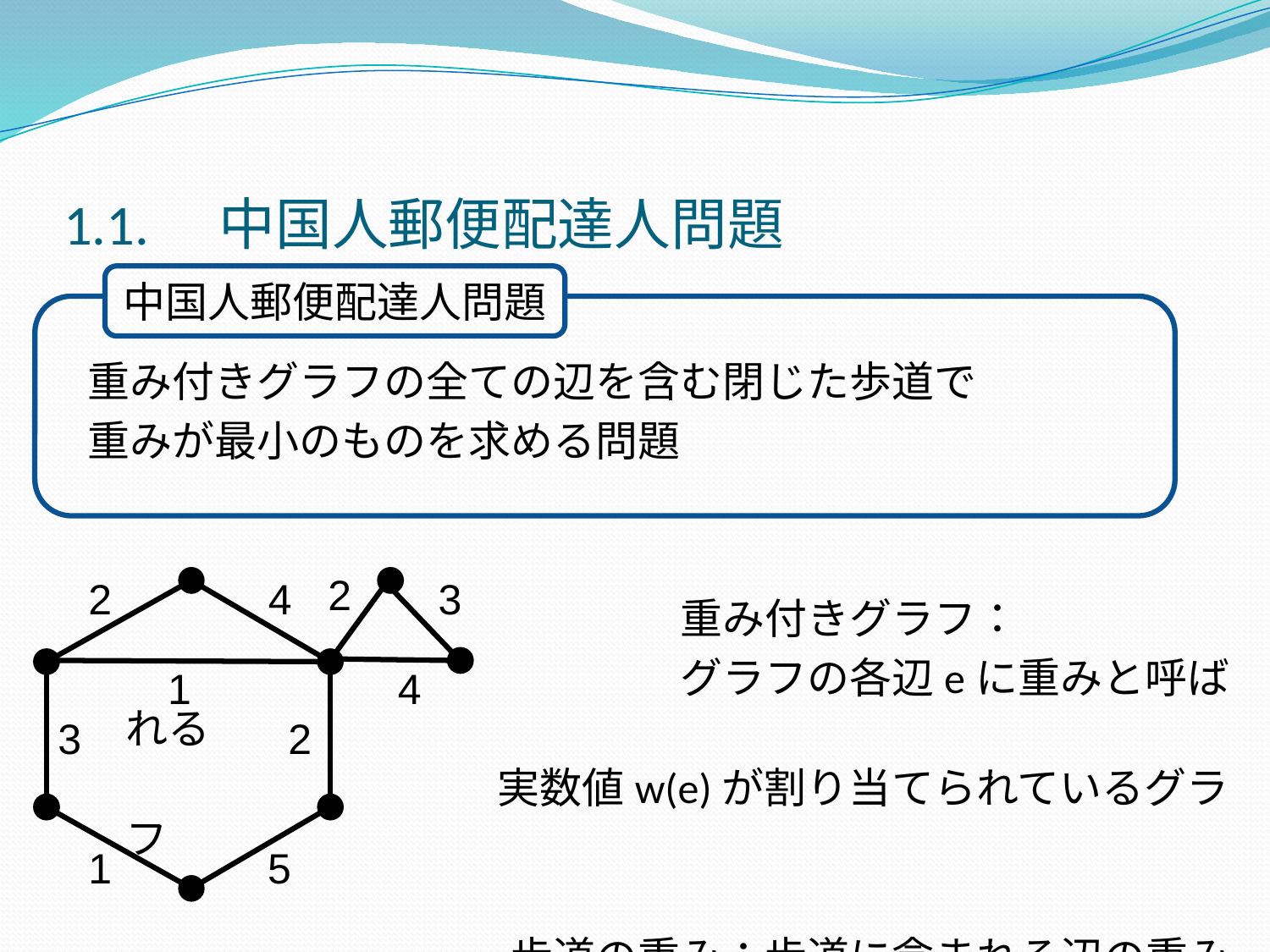

1.1.　中国人郵便配達人問題
中国人郵便配達人問題

重み付きグラフの全ての辺を含む閉じた歩道で
重みが最小のものを求める問題

　　　　　　　　　　　　　　重み付きグラフ：
　　　　　　　　　　　　　　グラフの各辺eに重みと呼ばれる
                                          実数値w(e)が割り当てられているグラフ

　　　　　　　　　　歩道の重み：歩道に含まれる辺の重みの総和

2
2
4
3

1
4
3
2

1
5